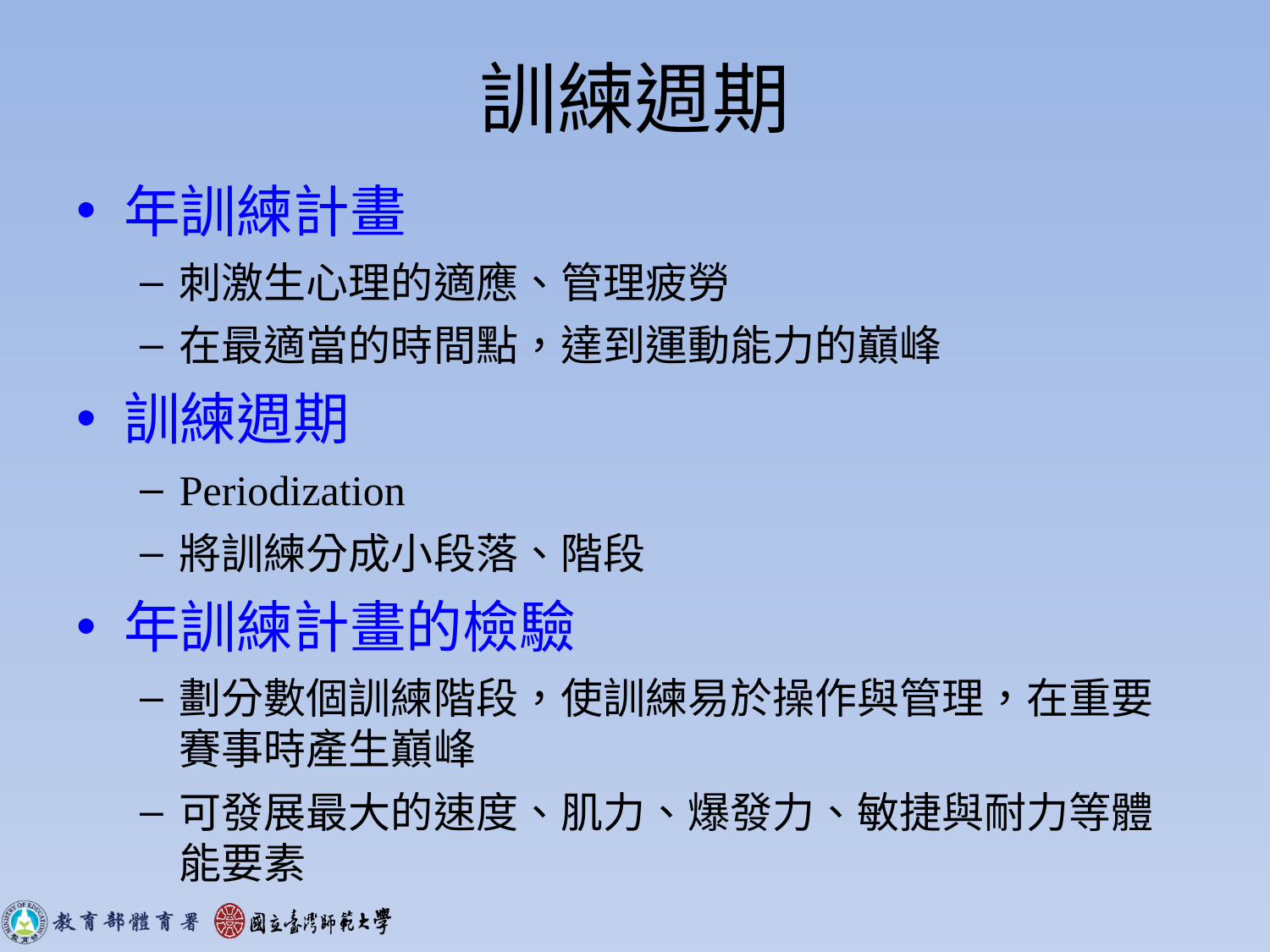

# 訓練週期
年訓練計畫
刺激生心理的適應、管理疲勞
在最適當的時間點，達到運動能力的巔峰
訓練週期
Periodization
將訓練分成小段落、階段
年訓練計畫的檢驗
劃分數個訓練階段，使訓練易於操作與管理，在重要賽事時產生巔峰
可發展最大的速度、肌力、爆發力、敏捷與耐力等體能要素